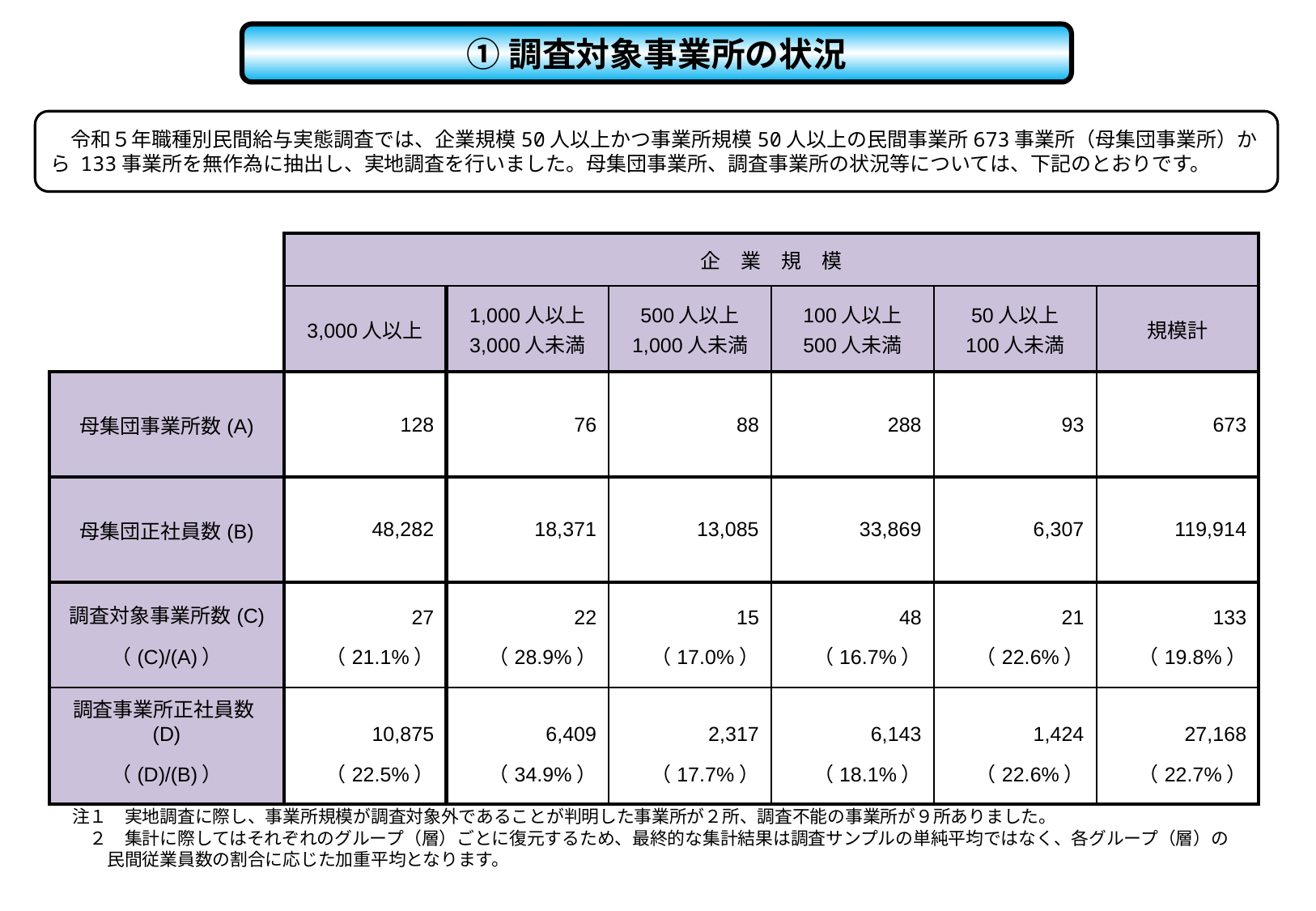

①調査対象事業所の状況
　令和５年職種別民間給与実態調査では、企業規模50人以上かつ事業所規模50人以上の民間事業所673事業所（母集団事業所）から 133事業所を無作為に抽出し、実地調査を行いました。母集団事業所、調査事業所の状況等については、下記のとおりです。
|  | 企　業　規　模 |  |  |  |  |  |
| --- | --- | --- | --- | --- | --- | --- |
|  | 3,000人以上 | 1,000人以上 3,000人未満 | 500人以上 1,000人未満 | 100人以上 500人未満 | 50人以上 100人未満 | 規模計 |
| 母集団事業所数(A) | 128 | 76 | 88 | 288 | 93 | 673 |
| 母集団正社員数(B) | 48,282 | 18,371 | 13,085 | 33,869 | 6,307 | 119,914 |
| 調査対象事業所数(C) | 27 | 22 | 15 | 48 | 21 | 133 |
| （(C)/(A)） | （21.1%） | （28.9%） | （17.0%） | （16.7%） | （22.6%） | （19.8%） |
| 調査事業所正社員数(D) | 10,875 | 6,409 | 2,317 | 6,143 | 1,424 | 27,168 |
| （(D)/(B)） | （22.5%） | （34.9%） | （17.7%） | （18.1%） | （22.6%） | （22.7%） |
注１　実地調査に際し、事業所規模が調査対象外であることが判明した事業所が２所、調査不能の事業所が９所ありました。
　２　集計に際してはそれぞれのグループ（層）ごとに復元するため、最終的な集計結果は調査サンプルの単純平均ではなく、各グループ（層）の
　　民間従業員数の割合に応じた加重平均となります。